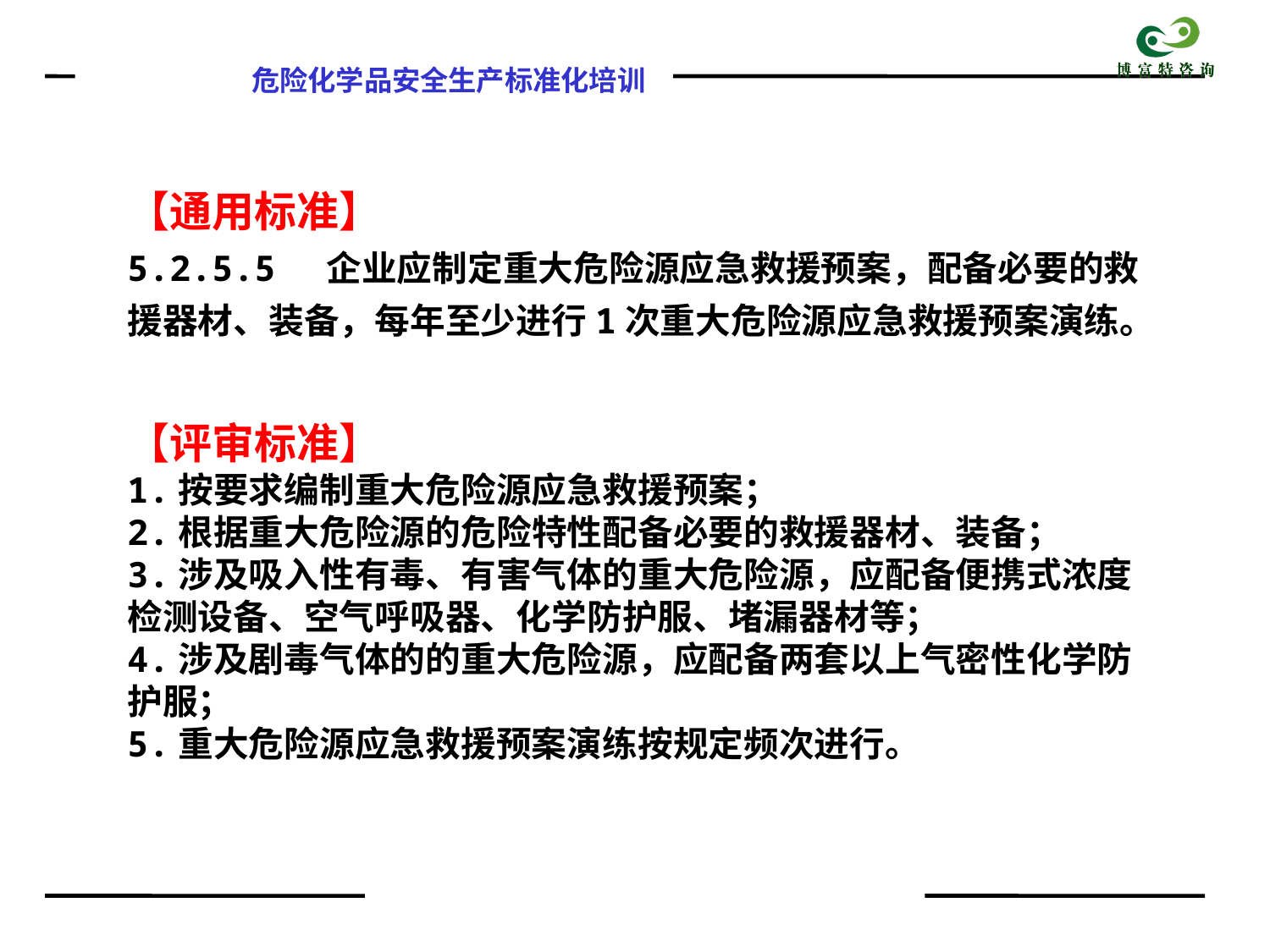

【通用标准】
5.2.5.5  企业应制定重大危险源应急救援预案，配备必要的救援器材、装备，每年至少进行1次重大危险源应急救援预案演练。

【评审标准】
1.按要求编制重大危险源应急救援预案；
2.根据重大危险源的危险特性配备必要的救援器材、装备；
3.涉及吸入性有毒、有害气体的重大危险源，应配备便携式浓度检测设备、空气呼吸器、化学防护服、堵漏器材等；
4.涉及剧毒气体的的重大危险源，应配备两套以上气密性化学防护服；
5.重大危险源应急救援预案演练按规定频次进行。